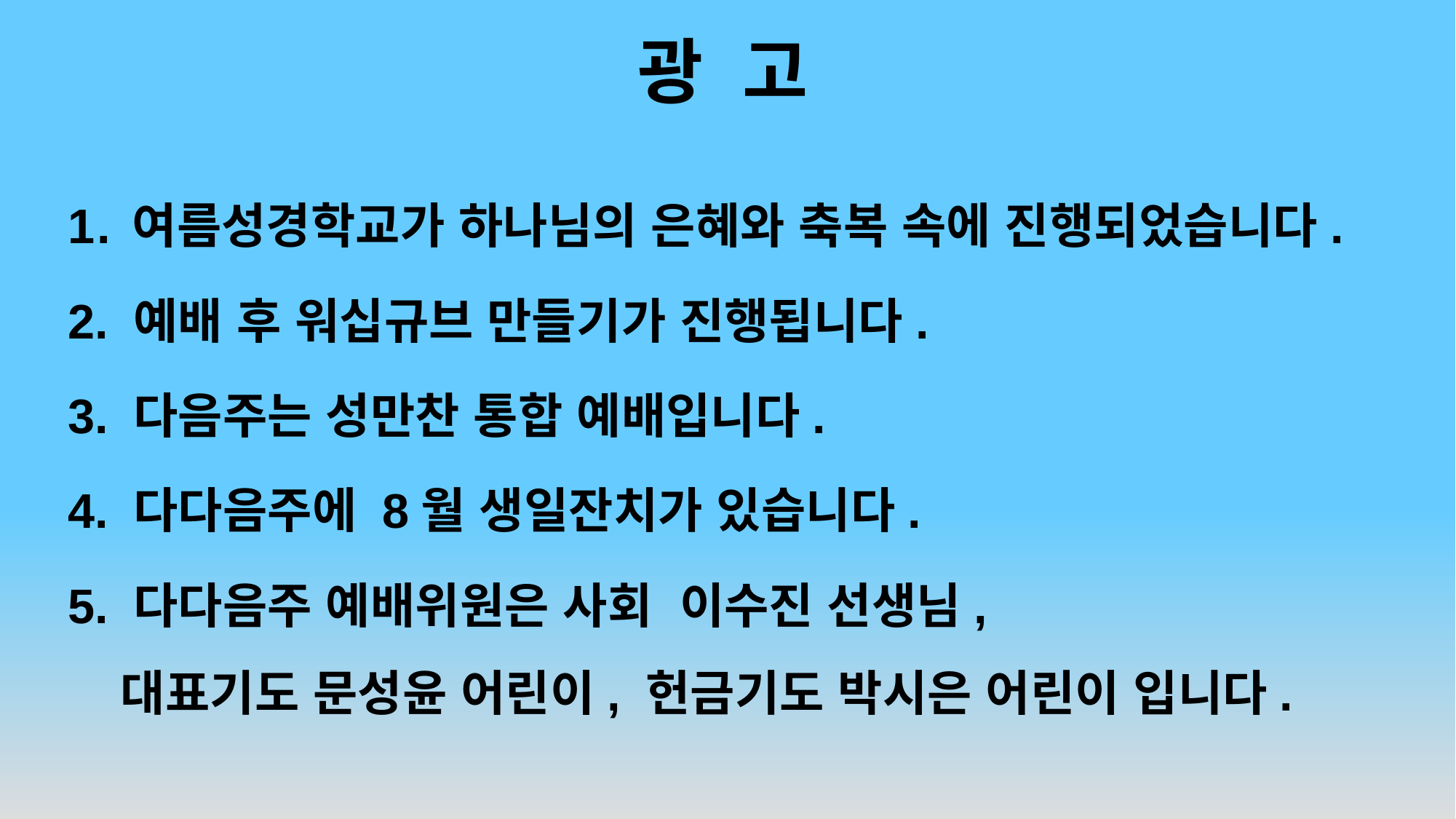

# 광  고
여름성경학교가 하나님의 은혜와 축복 속에 진행되었습니다.
2. 예배 후 워십규브 만들기가 진행됩니다.
3. 다음주는 성만찬 통합 예배입니다.
4. 다다음주에 8월 생일잔치가 있습니다.
5. 다다음주 예배위원은 사회  이수진 선생님,
   대표기도 문성윤 어린이, 헌금기도 박시은 어린이 입니다.